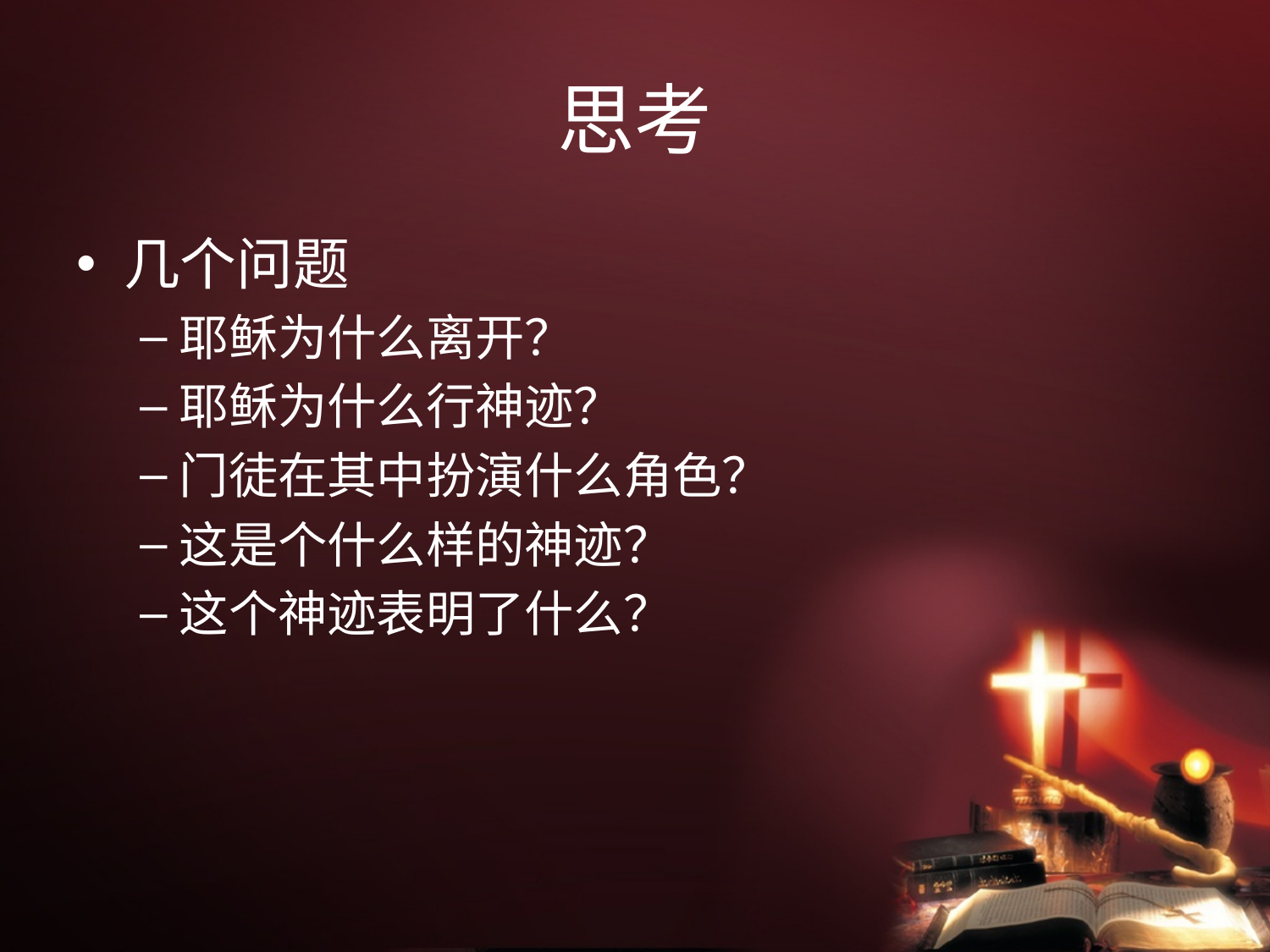

# 思考
几个问题
耶稣为什么离开？
耶稣为什么行神迹？
门徒在其中扮演什么角色？
这是个什么样的神迹？
这个神迹表明了什么？